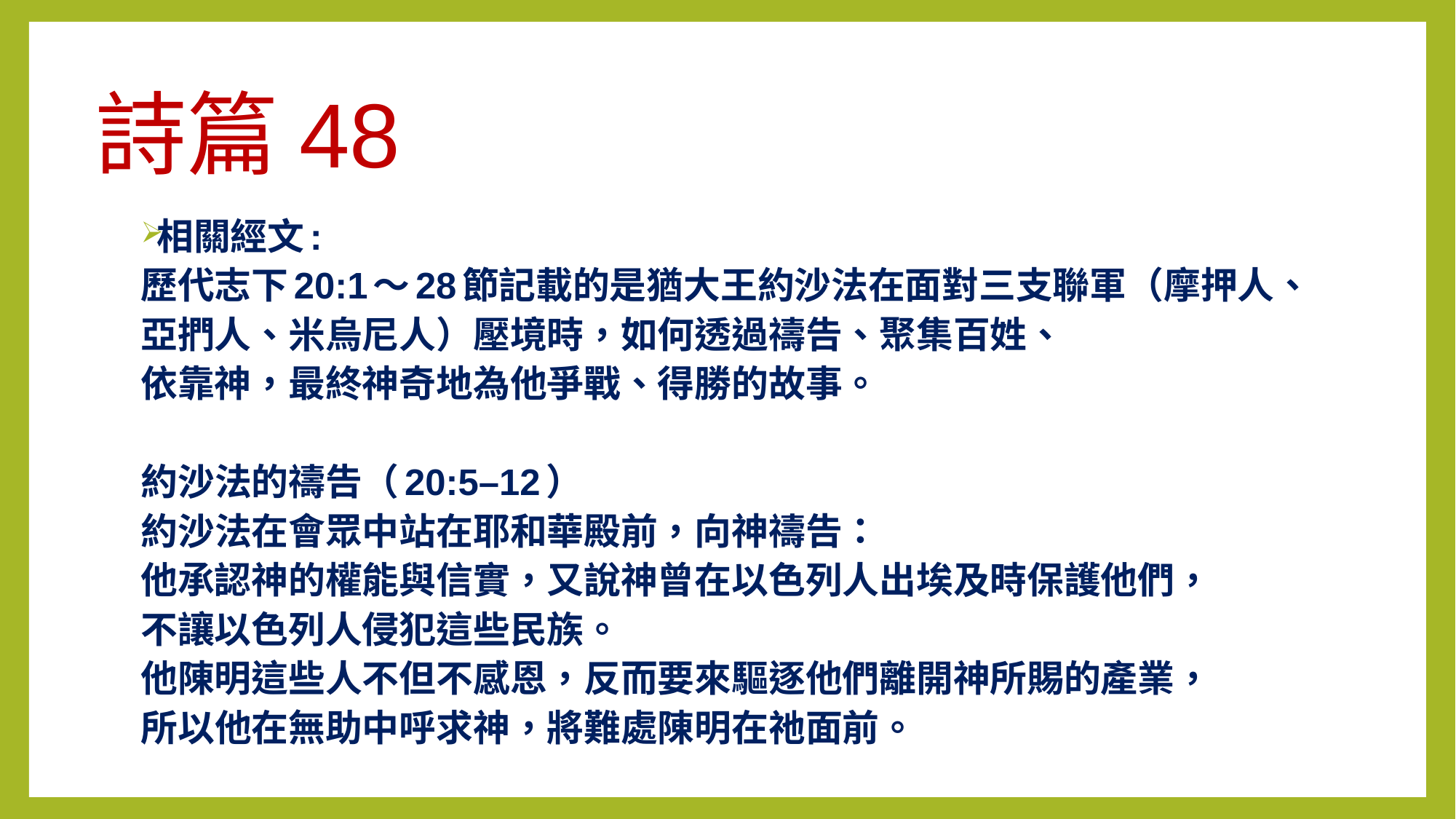

# 詩篇48
相關經文:
歷代志下20:1～28節記載的是猶大王約沙法在面對三支聯軍（摩押人、
亞捫人、米烏尼人）壓境時，如何透過禱告、聚集百姓、
依靠神，最終神奇地為他爭戰、得勝的故事。

約沙法的禱告（20:5–12）
約沙法在會眾中站在耶和華殿前，向神禱告：
他承認神的權能與信實，又說神曾在以色列人出埃及時保護他們，
不讓以色列人侵犯這些民族。
他陳明這些人不但不感恩，反而要來驅逐他們離開神所賜的產業，
所以他在無助中呼求神，將難處陳明在祂面前。